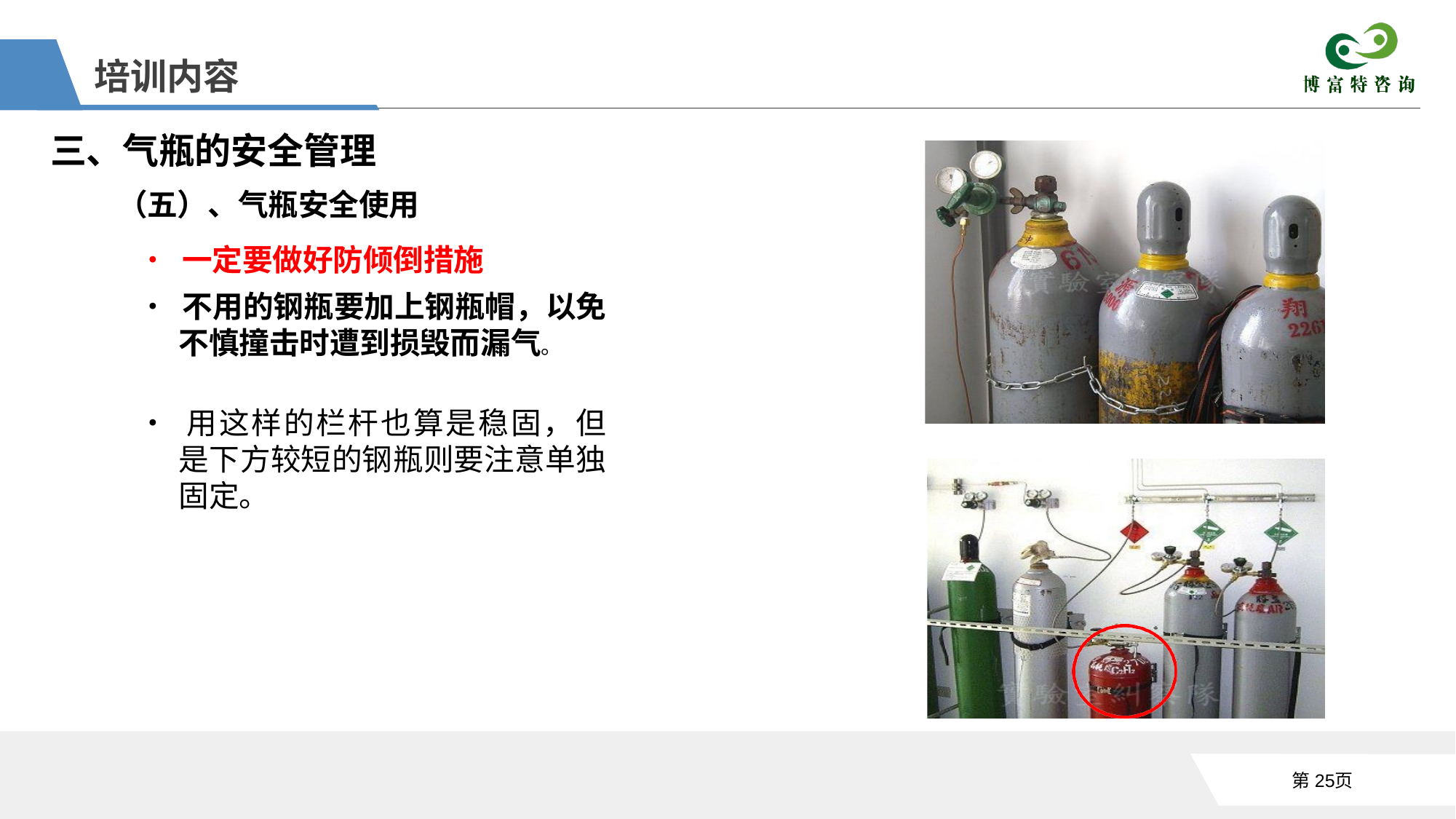

培训内容
三、气瓶的安全管理

（五）、气瓶安全使用
• 一定要做好防倾倒措施
• 不用的钢瓶要加上钢瓶帽，以免不慎撞击时遭到损毁而漏气。

• 用这样的栏杆也算是稳固，但是下方较短的钢瓶则要注意单独固定。